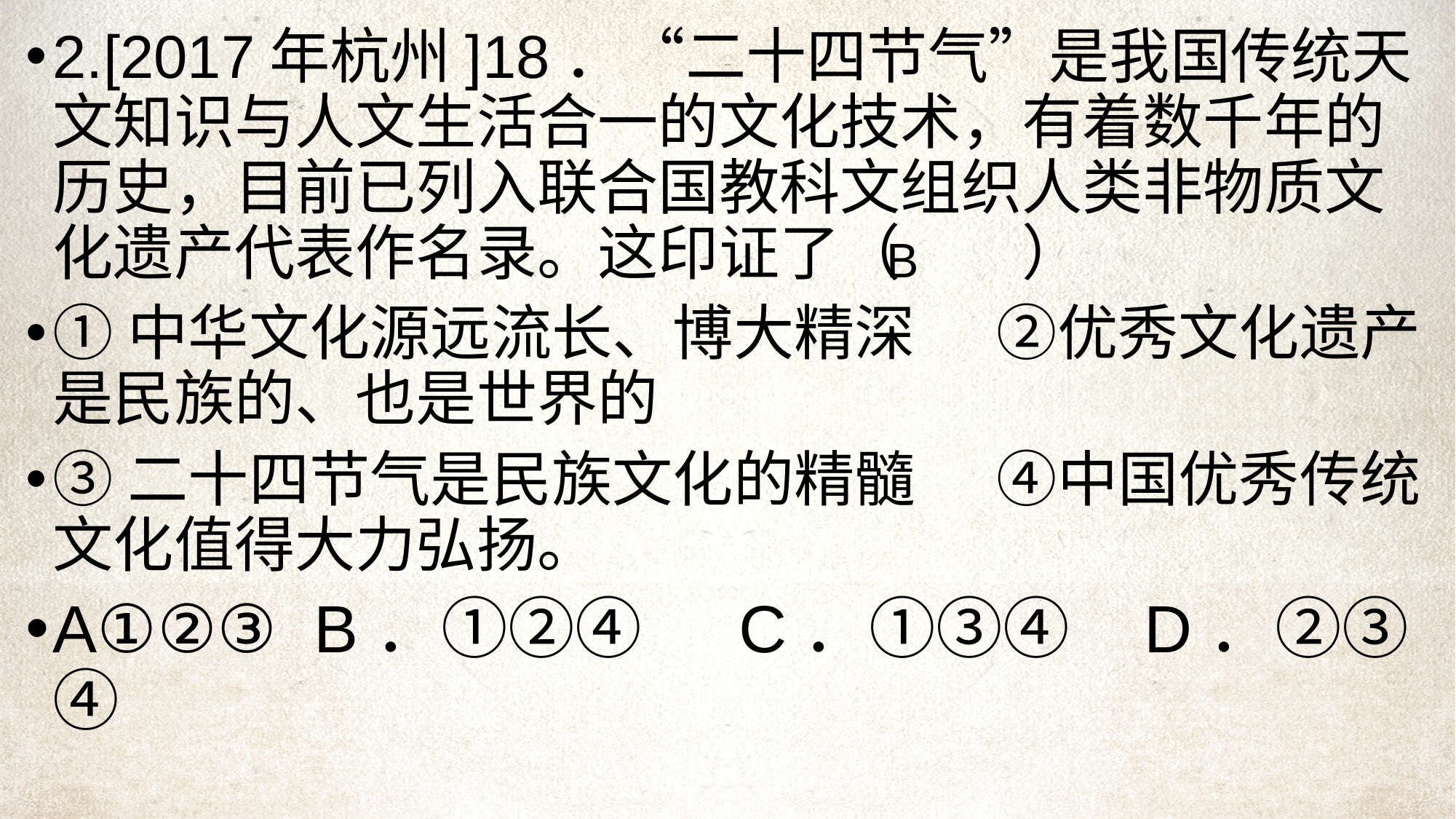

2.[2017年杭州]18．“二十四节气”是我国传统天文知识与人文生活合一的文化技术，有着数千年的历史，目前已列入联合国教科文组织人类非物质文化遗产代表作名录。这印证了（　　）
①中华文化源远流长、博大精深      ②优秀文化遗产是民族的、也是世界的
③二十四节气是民族文化的精髓      ④中国优秀传统文化值得大力弘扬。
A①②③  B．①②④	 C．①③④	D．②③④
B